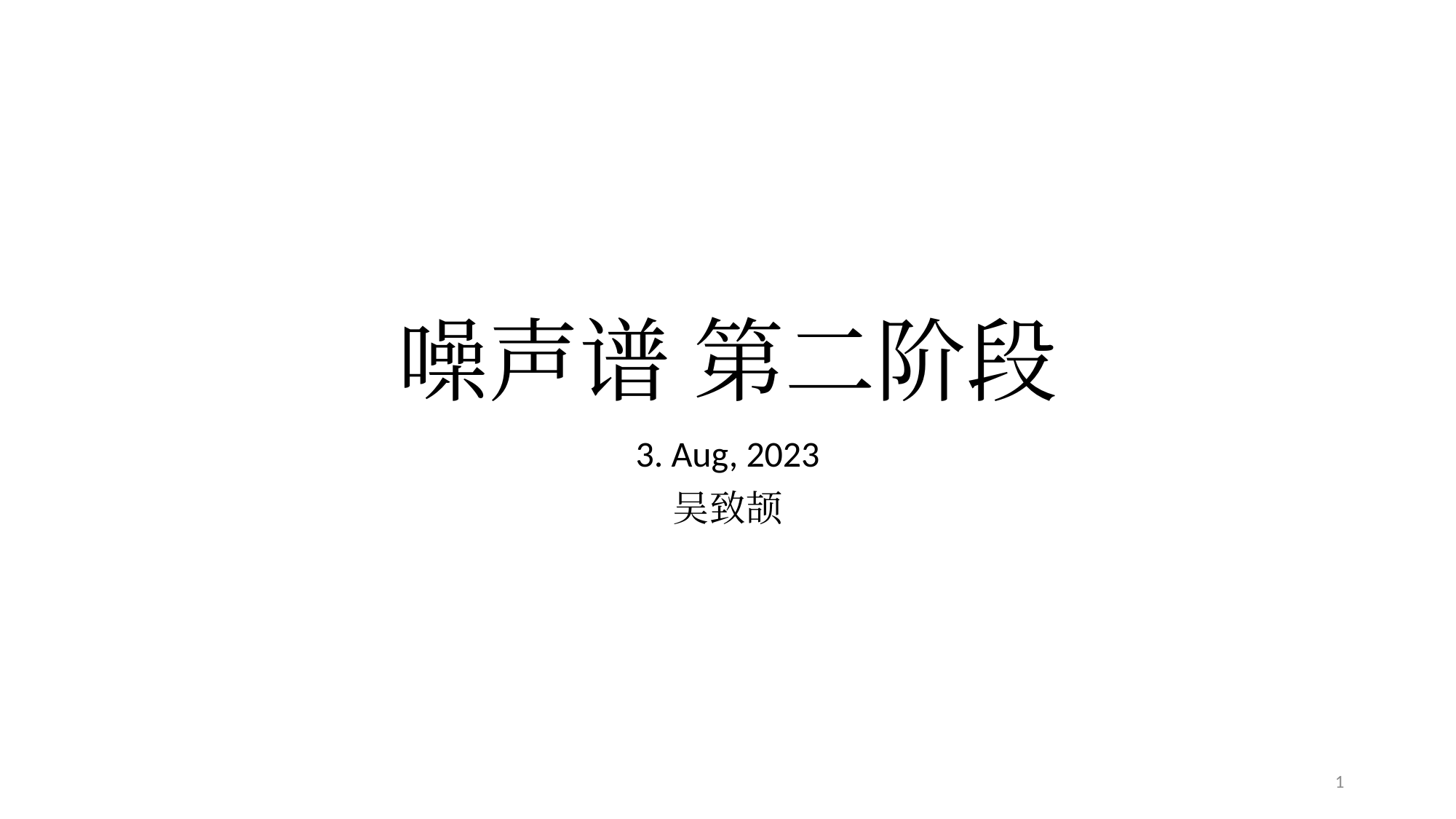

# 噪声谱 第二阶段
3. Aug, 2023
吴致颉
1